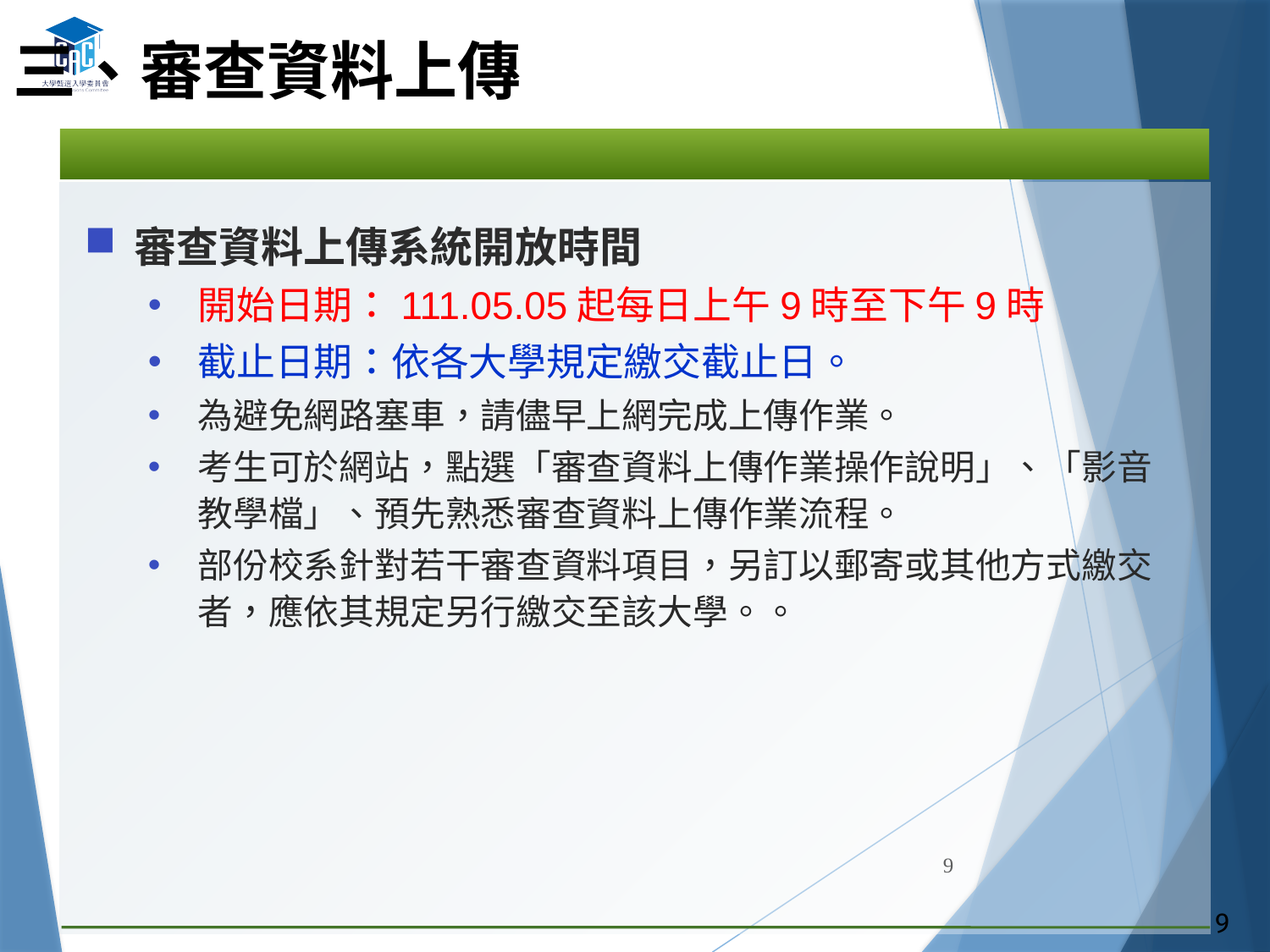

三、審查資料上傳

審查資料上傳系統開放時間
開始日期：111.05.05起每日上午9時至下午9時
截止日期：依各大學規定繳交截止日。
為避免網路塞車，請儘早上網完成上傳作業。
考生可於網站，點選「審查資料上傳作業操作說明」、「影音教學檔」、預先熟悉審查資料上傳作業流程。
部份校系針對若干審查資料項目，另訂以郵寄或其他方式繳交者，應依其規定另行繳交至該大學。。
9